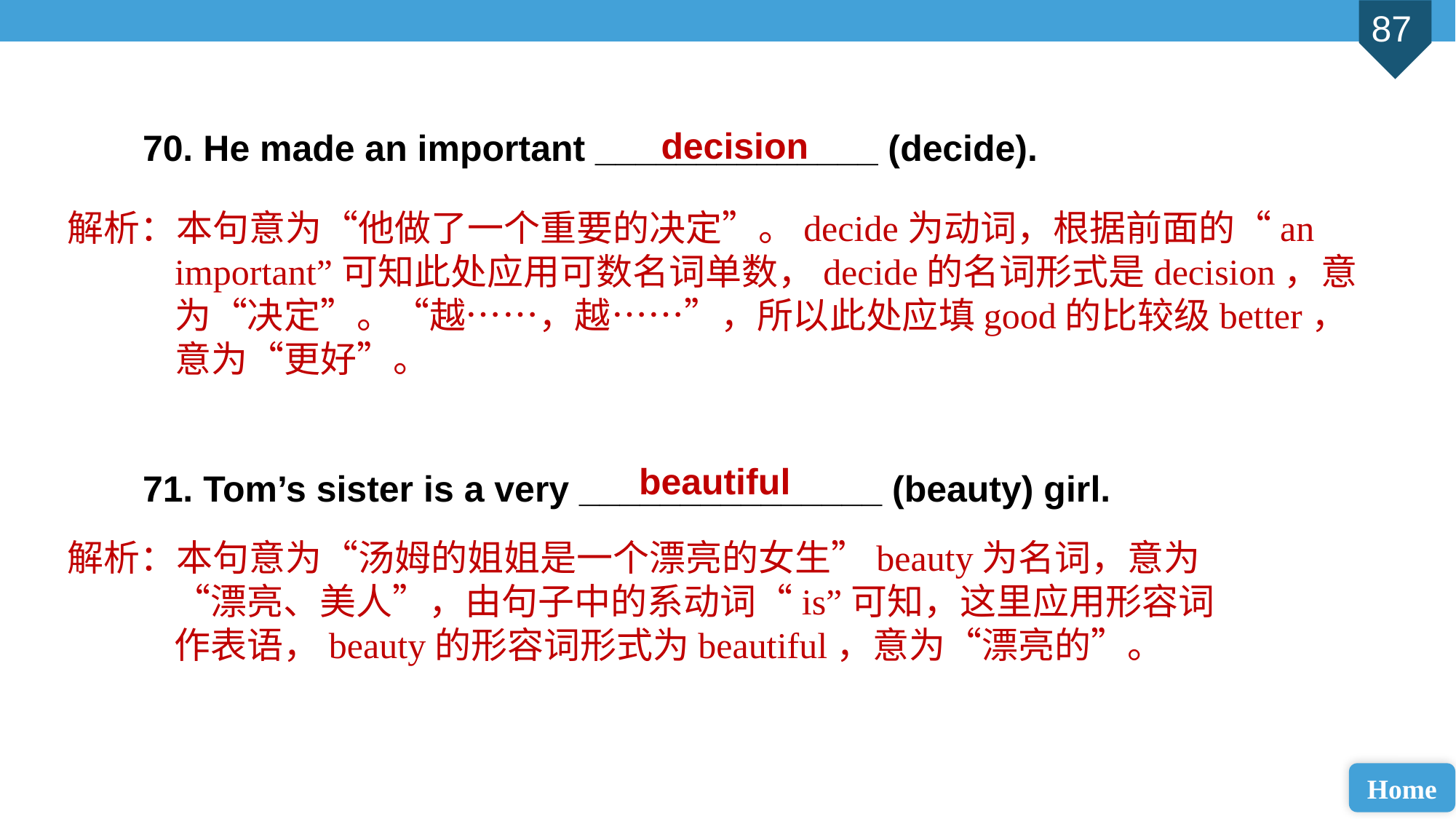

70. He made an important ______________ (decide).

71. Tom’s sister is a very _______________ (beauty) girl.
decision
解析：本句意为“他做了一个重要的决定”。decide为动词，根据前面的“an important”可知此处应用可数名词单数，decide的名词形式是decision，意为“决定”。“越……，越……”，所以此处应填good的比较级better，意为“更好”。
beautiful
解析：本句意为“汤姆的姐姐是一个漂亮的女生”beauty为名词，意为“漂亮、美人”，由句子中的系动词“is”可知，这里应用形容词作表语，beauty的形容词形式为beautiful，意为“漂亮的”。